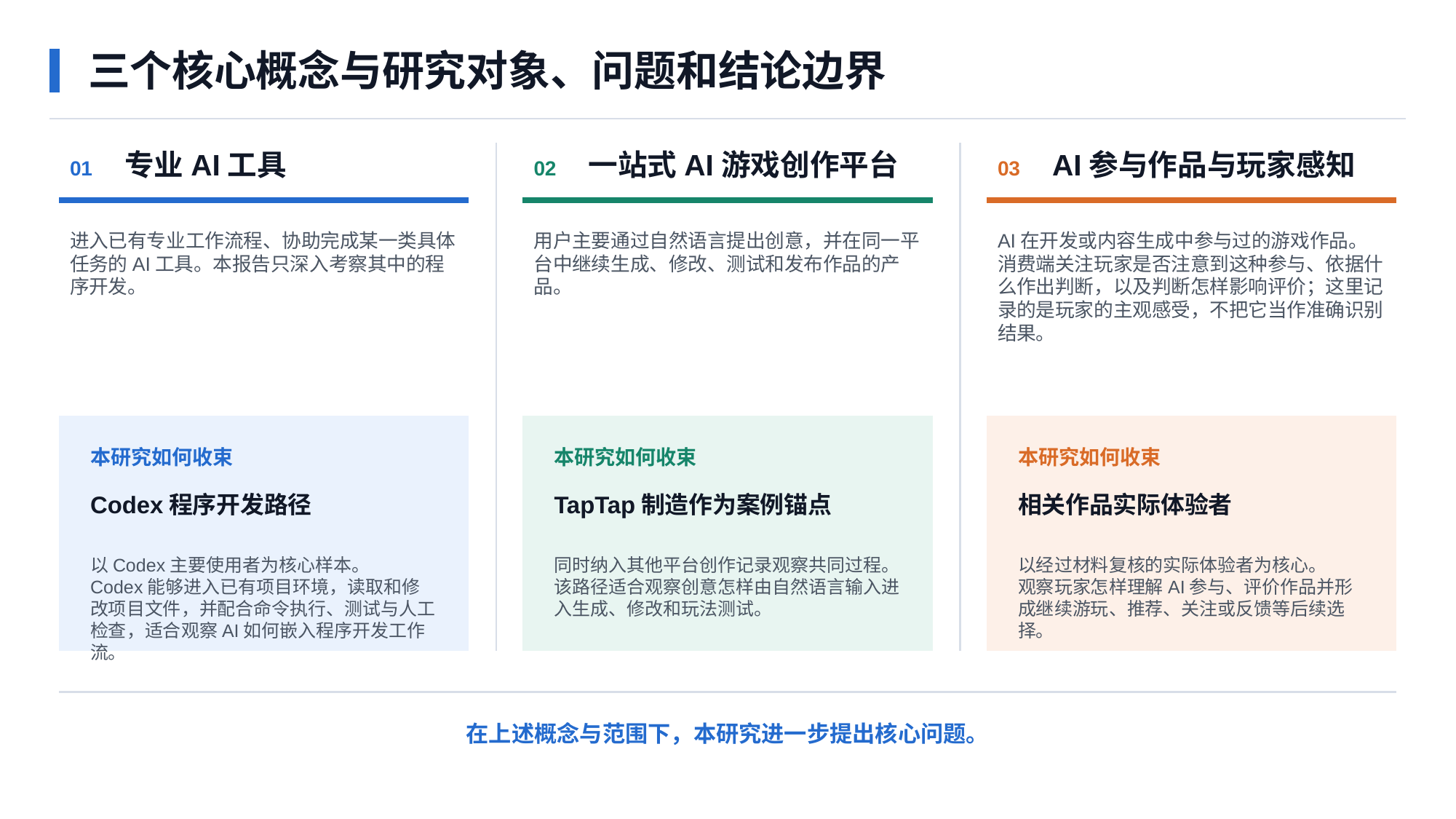

三个核心概念与研究对象、问题和结论边界

专业AI工具
一站式AI游戏创作平台
AI参与作品与玩家感知

01
02
03

进入已有专业工作流程、协助完成某一类具体任务的AI工具。本报告只深入考察其中的程序开发。
用户主要通过自然语言提出创意，并在同一平台中继续生成、修改、测试和发布作品的产品。
AI在开发或内容生成中参与过的游戏作品。消费端关注玩家是否注意到这种参与、依据什么作出判断，以及判断怎样影响评价；这里记录的是玩家的主观感受，不把它当作准确识别结果。

本研究如何收束
本研究如何收束
本研究如何收束
Codex程序开发路径
TapTap制造作为案例锚点
相关作品实际体验者
以Codex主要使用者为核心样本。
Codex能够进入已有项目环境，读取和修改项目文件，并配合命令执行、测试与人工检查，适合观察AI如何嵌入程序开发工作流。
同时纳入其他平台创作记录观察共同过程。
该路径适合观察创意怎样由自然语言输入进入生成、修改和玩法测试。
以经过材料复核的实际体验者为核心。
观察玩家怎样理解AI参与、评价作品并形成继续游玩、推荐、关注或反馈等后续选择。

在上述概念与范围下，本研究进一步提出核心问题。